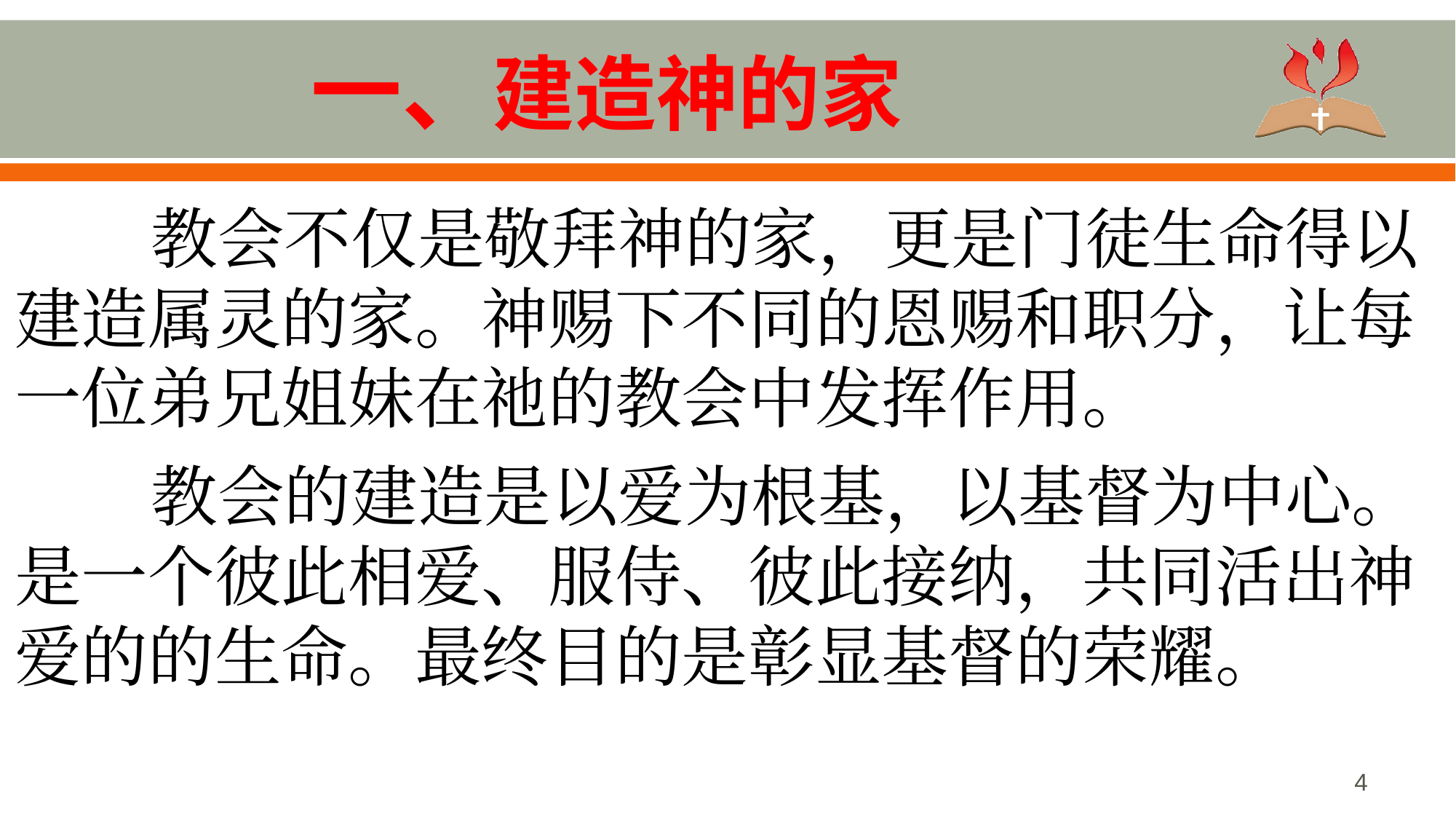

# 一、建造神的家
教会不仅是敬拜神的家，更是门徒生命得以建造属灵的家。神赐下不同的恩赐和职分，让每一位弟兄姐妹在祂的教会中发挥作用。
教会的建造是以爱为根基，以基督为中心。是一个彼此相爱、服侍、彼此接纳，共同活出神爱的的生命。最终目的是彰显基督的荣耀。

4